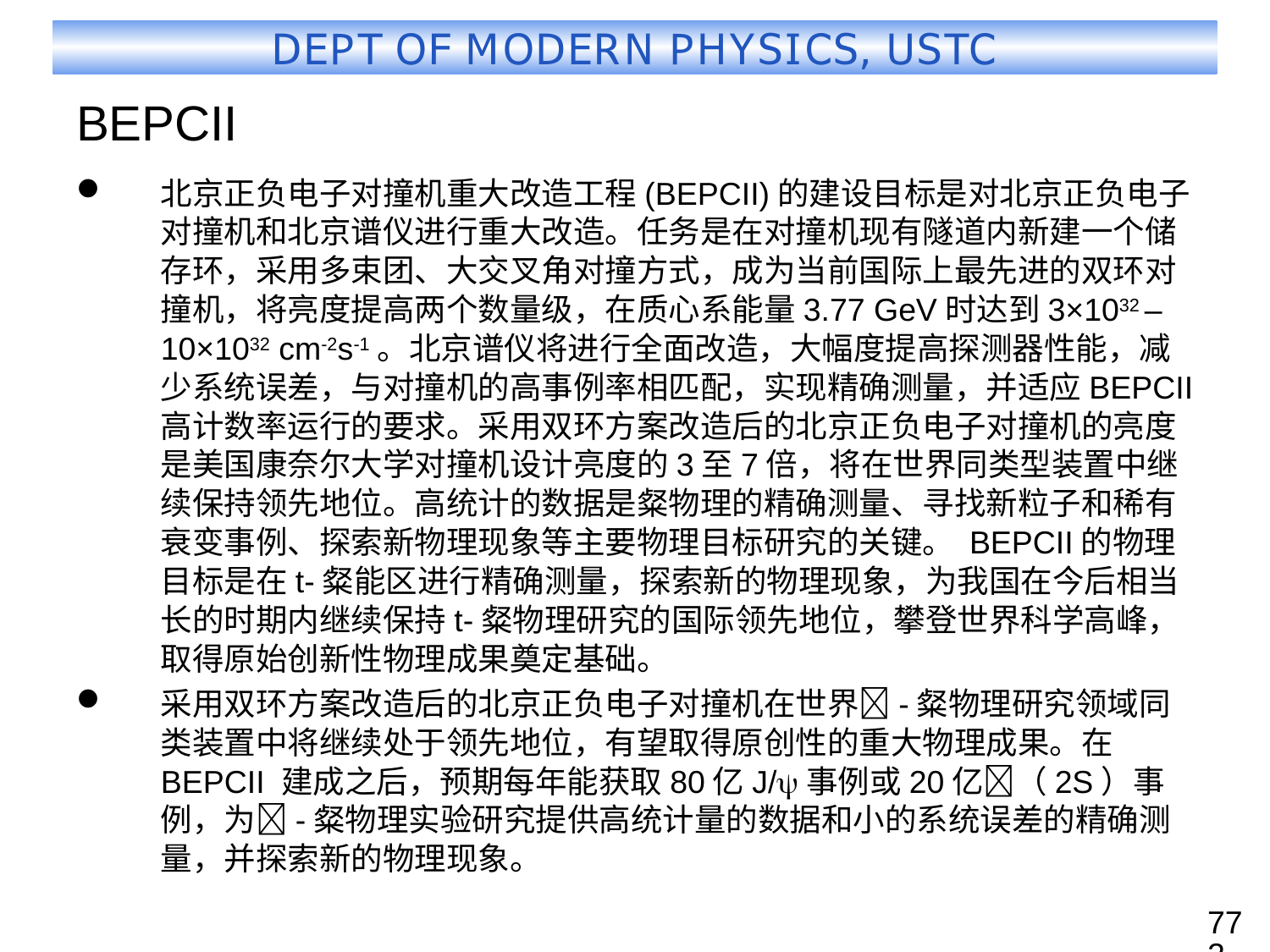

# BEPCII
北京正负电子对撞机重大改造工程(BEPCII)的建设目标是对北京正负电子对撞机和北京谱仪进行重大改造。任务是在对撞机现有隧道内新建一个储存环，采用多束团、大交叉角对撞方式，成为当前国际上最先进的双环对撞机，将亮度提高两个数量级，在质心系能量3.77 GeV时达到3×1032 – 10×1032 cm-2s-1。北京谱仪将进行全面改造，大幅度提高探测器性能，减少系统误差，与对撞机的高事例率相匹配，实现精确测量，并适应BEPCII高计数率运行的要求。采用双环方案改造后的北京正负电子对撞机的亮度是美国康奈尔大学对撞机设计亮度的3至7倍，将在世界同类型装置中继续保持领先地位。高统计的数据是粲物理的精确测量、寻找新粒子和稀有衰变事例、探索新物理现象等主要物理目标研究的关键。 BEPCII的物理目标是在t-粲能区进行精确测量，探索新的物理现象，为我国在今后相当长的时期内继续保持t-粲物理研究的国际领先地位，攀登世界科学高峰，取得原始创新性物理成果奠定基础。
采用双环方案改造后的北京正负电子对撞机在世界τ-粲物理研究领域同类装置中将继续处于领先地位，有望取得原创性的重大物理成果。在BEPCII 建成之后，预期每年能获取80亿J/ψ事例或20亿ψ（2S）事例，为τ-粲物理实验研究提供高统计量的数据和小的系统误差的精确测量，并探索新的物理现象。
772